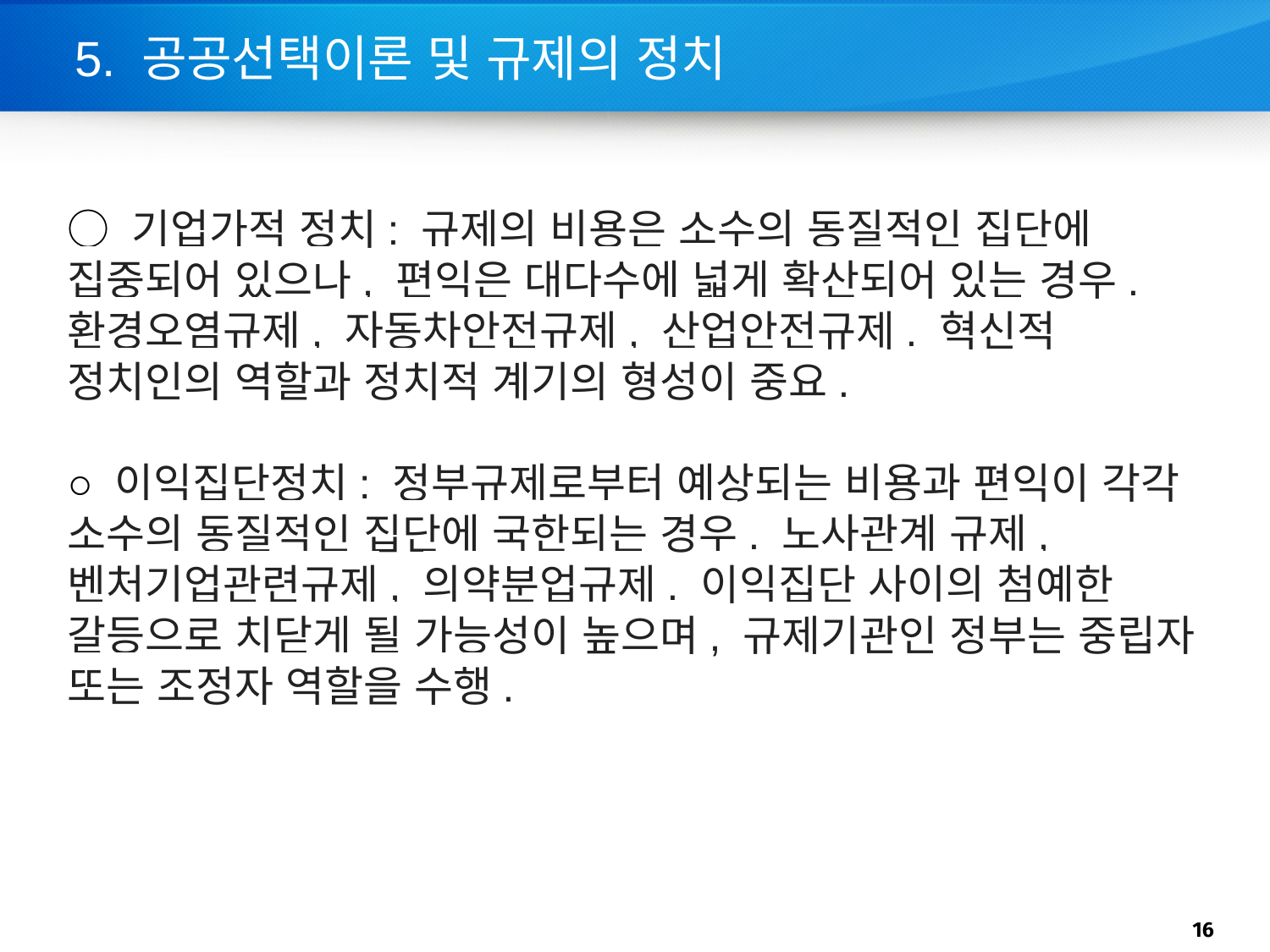

# 5. 공공선택이론 및 규제의 정치
○ 기업가적 정치: 규제의 비용은 소수의 동질적인 집단에 집중되어 있으나, 편익은 대다수에 넓게 확산되어 있는 경우. 환경오염규제, 자동차안전규제, 산업안전규제. 혁신적 정치인의 역할과 정치적 계기의 형성이 중요.
○ 이익집단정치: 정부규제로부터 예상되는 비용과 편익이 각각 소수의 동질적인 집단에 국한되는 경우. 노사관계 규제, 벤처기업관련규제, 의약분업규제. 이익집단 사이의 첨예한 갈등으로 치닫게 될 가능성이 높으며, 규제기관인 정부는 중립자 또는 조정자 역할을 수행.